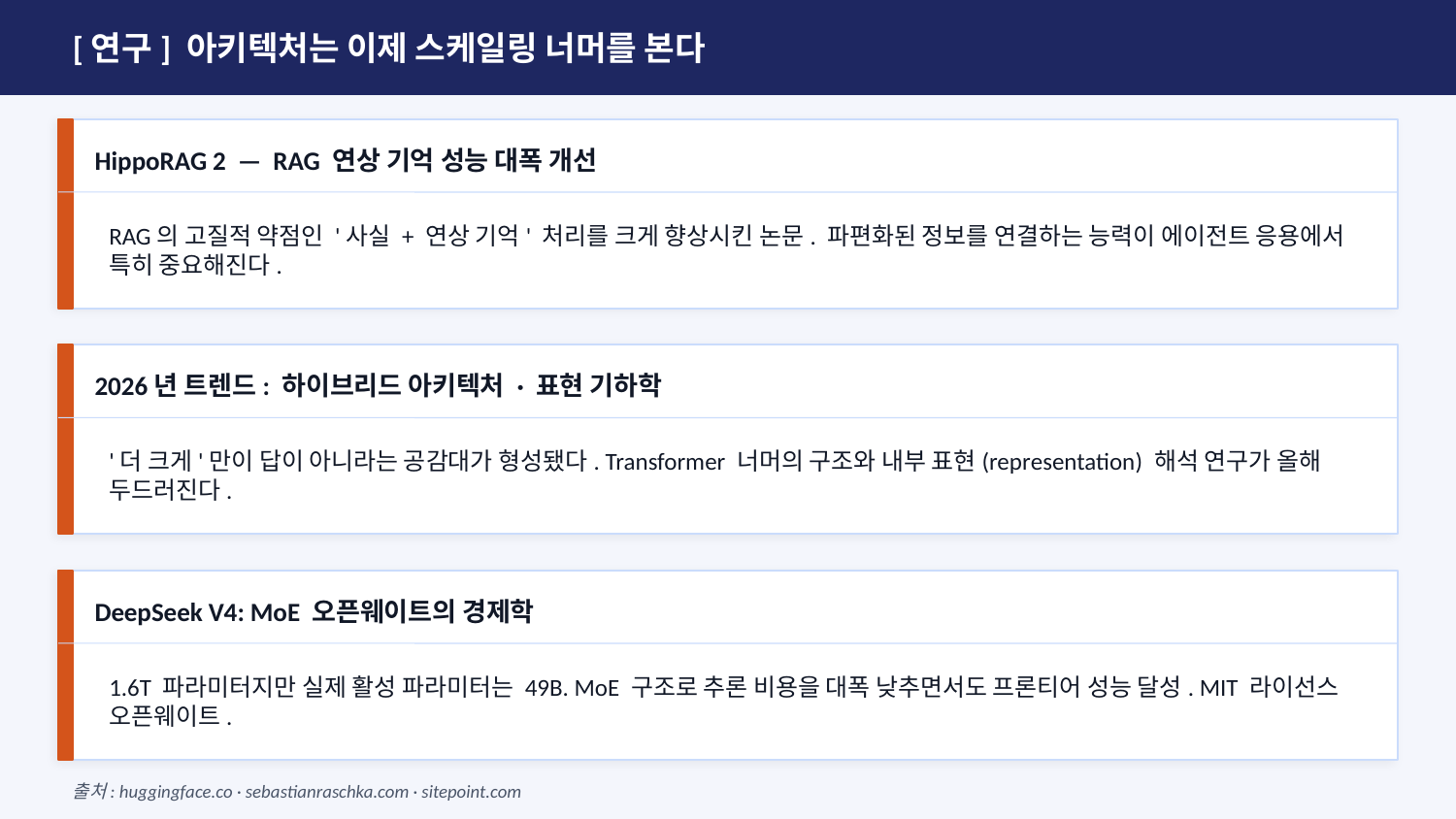

[연구] 아키텍처는 이제 스케일링 너머를 본다

HippoRAG 2  —  RAG 연상 기억 성능 대폭 개선

RAG의 고질적 약점인 '사실 + 연상 기억' 처리를 크게 향상시킨 논문. 파편화된 정보를 연결하는 능력이 에이전트 응용에서 특히 중요해진다.

2026년 트렌드: 하이브리드 아키텍처 · 표현 기하학

'더 크게'만이 답이 아니라는 공감대가 형성됐다. Transformer 너머의 구조와 내부 표현(representation) 해석 연구가 올해 두드러진다.

DeepSeek V4: MoE 오픈웨이트의 경제학

1.6T 파라미터지만 실제 활성 파라미터는 49B. MoE 구조로 추론 비용을 대폭 낮추면서도 프론티어 성능 달성. MIT 라이선스 오픈웨이트.
출처: huggingface.co · sebastianraschka.com · sitepoint.com